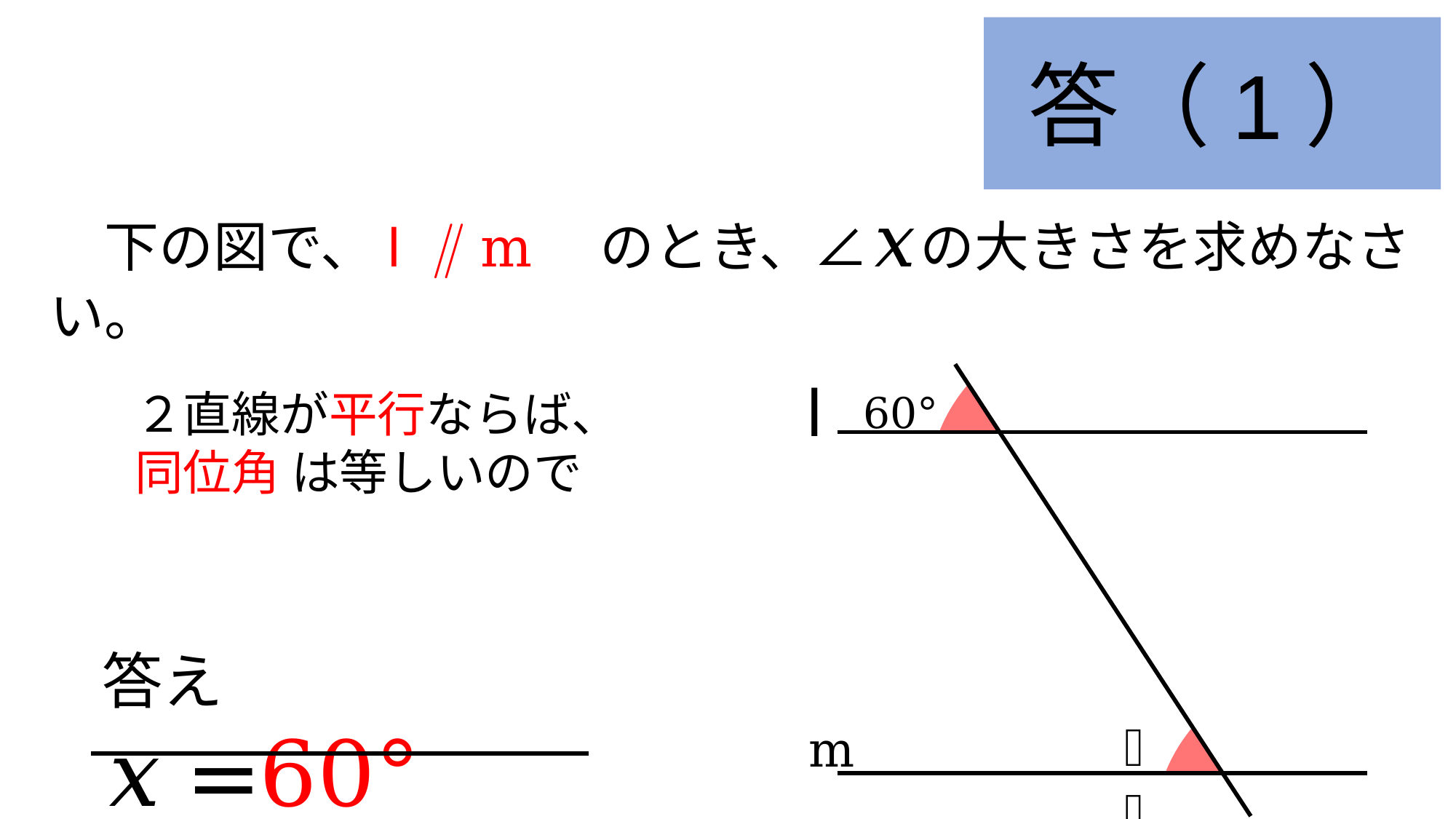

答（1）
　下の図で、l  ⫽ m　のとき、∠𝑥の大きさを求めなさい。

l
60°

𝑥
 m
２直線が平行ならば、
同位角 は等しいので
答え　𝑥=60°